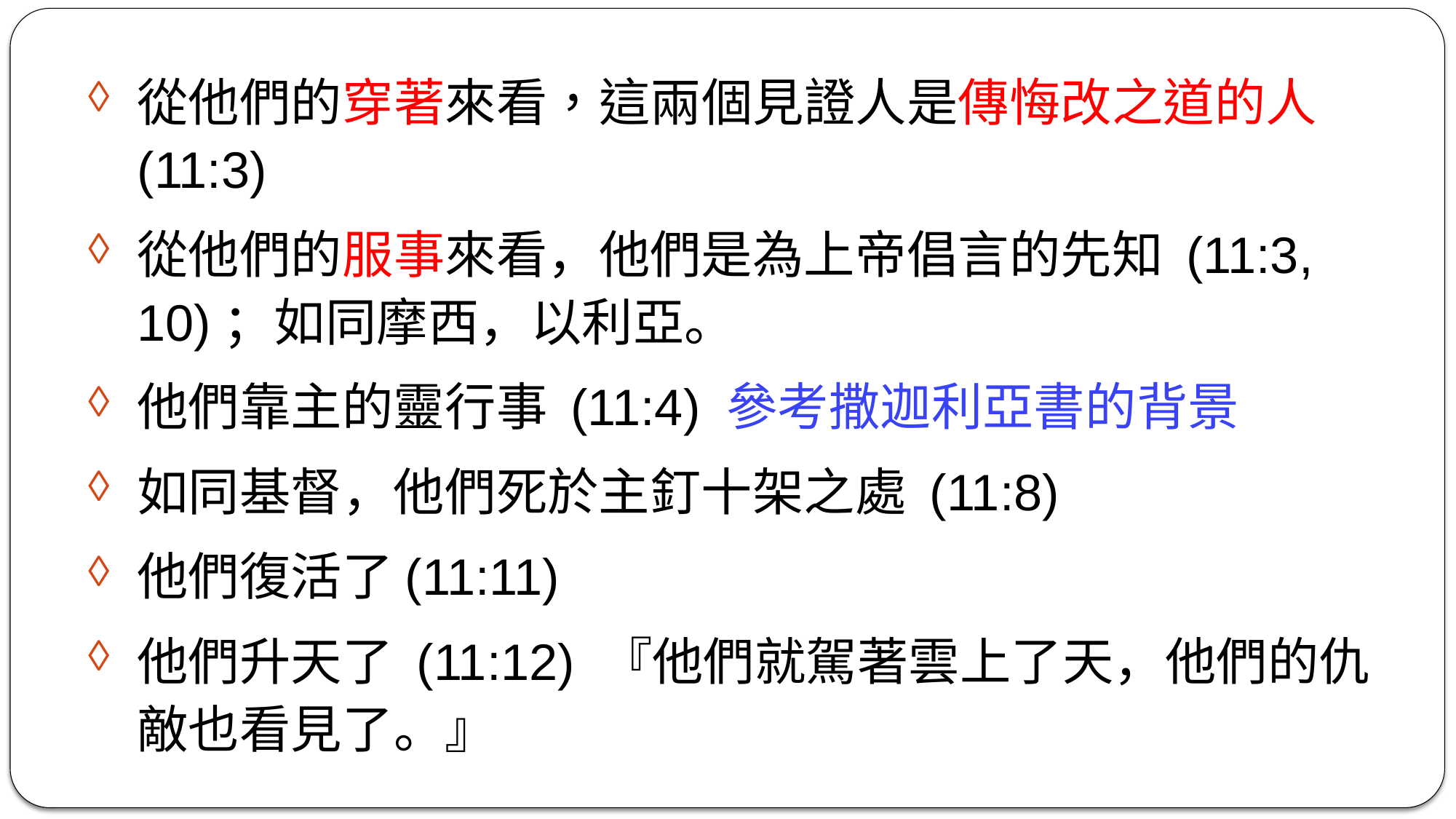

從他們的穿著來看，這兩個見證人是傳悔改之道的人 (11:3)
從他們的服事來看，他們是為上帝倡言的先知 (11:3, 10)；如同摩西，以利亞。
他們靠主的靈行事 (11:4) 參考撒迦利亞書的背景
如同基督，他們死於主釘十架之處 (11:8)
他們復活了(11:11)
他們升天了 (11:12) 『他們就駕著雲上了天，他們的仇敵也看見了。』